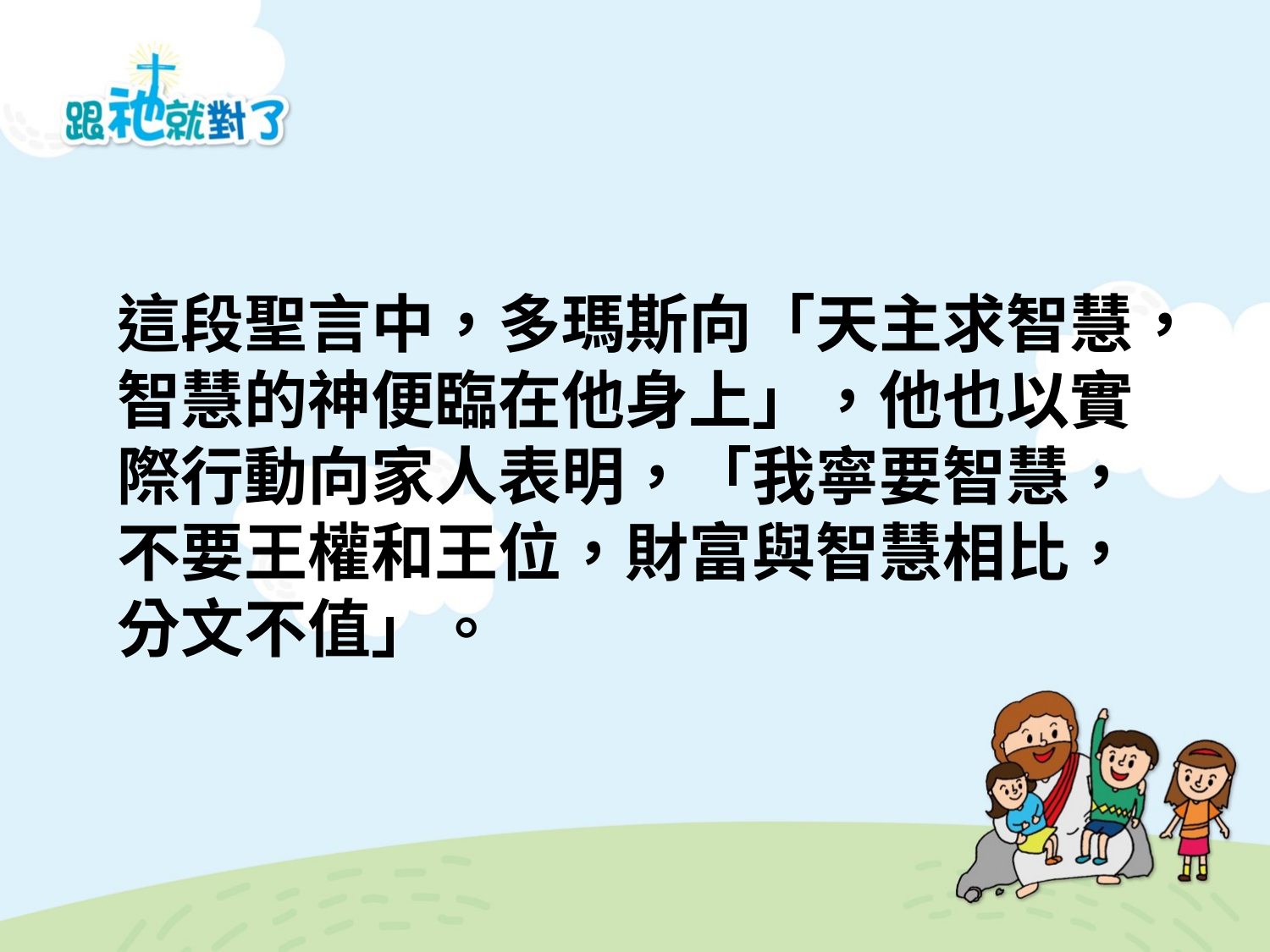

這段聖言中，多瑪斯向「天主求智慧，智慧的神便臨在他身上」，他也以實際行動向家人表明，「我寧要智慧，不要王權和王位，財富與智慧相比，分文不值」。